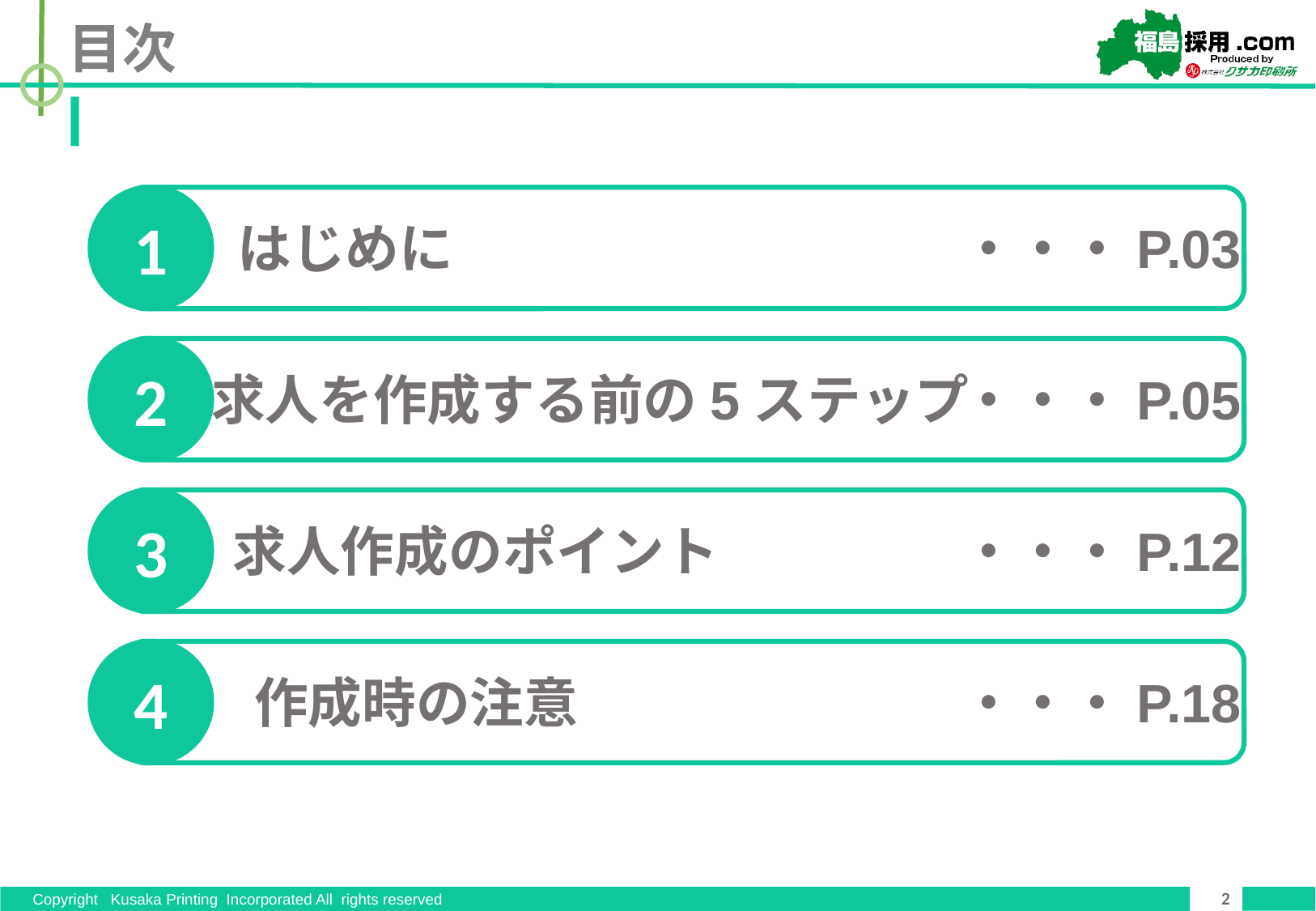

目次
1

・・・P.03
はじめに
2

・・・P.05
求人を作成する前の5ステップ
3

・・・P.12
求人作成のポイント
4

・・・P.18
作成時の注意